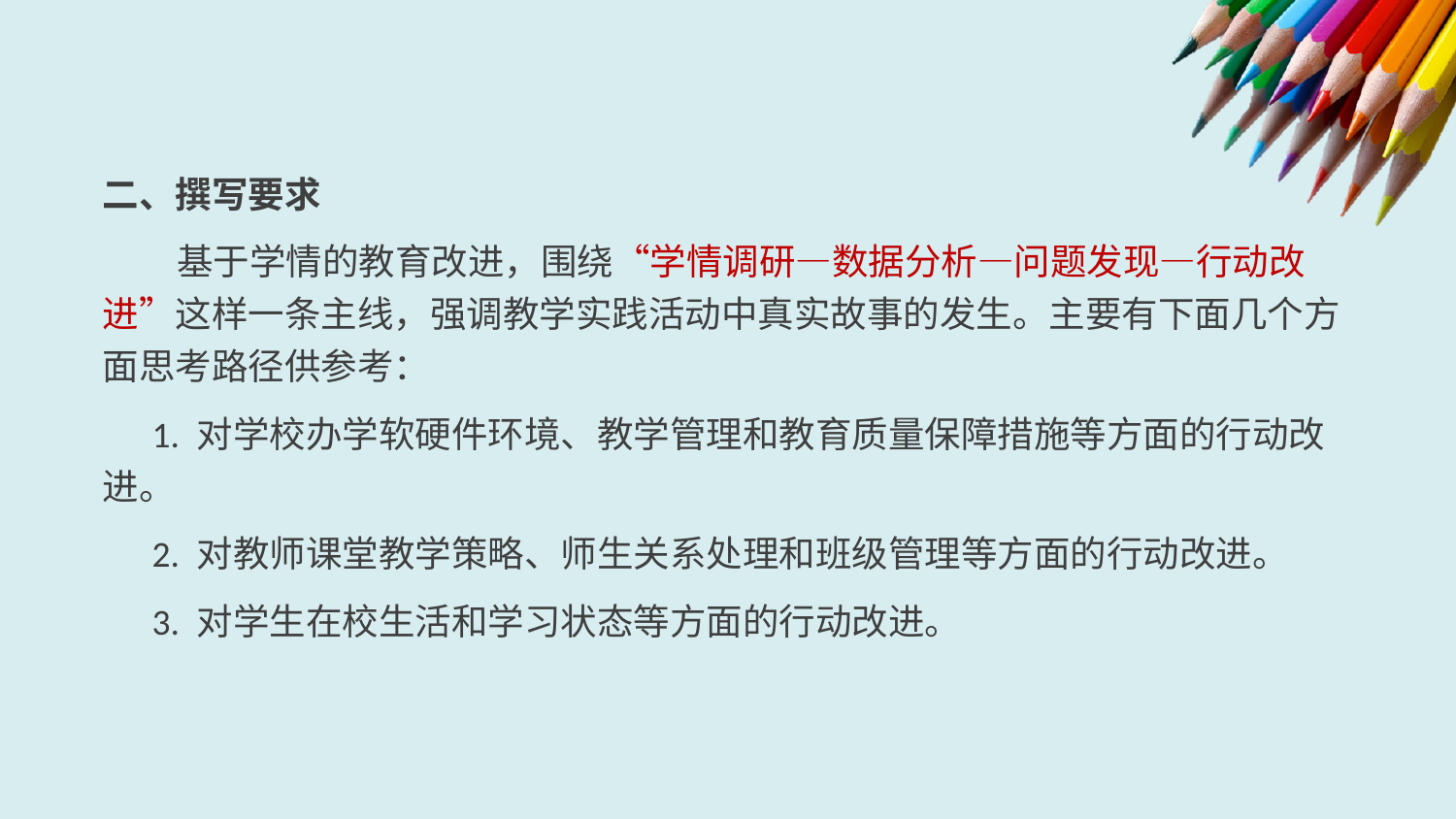

#
二、撰写要求
        基于学情的教育改进，围绕“学情调研—数据分析—问题发现—行动改进”这样一条主线，强调教学实践活动中真实故事的发生。主要有下面几个方面思考路径供参考：
      1. 对学校办学软硬件环境、教学管理和教育质量保障措施等方面的行动改进。
      2. 对教师课堂教学策略、师生关系处理和班级管理等方面的行动改进。
      3. 对学生在校生活和学习状态等方面的行动改进。